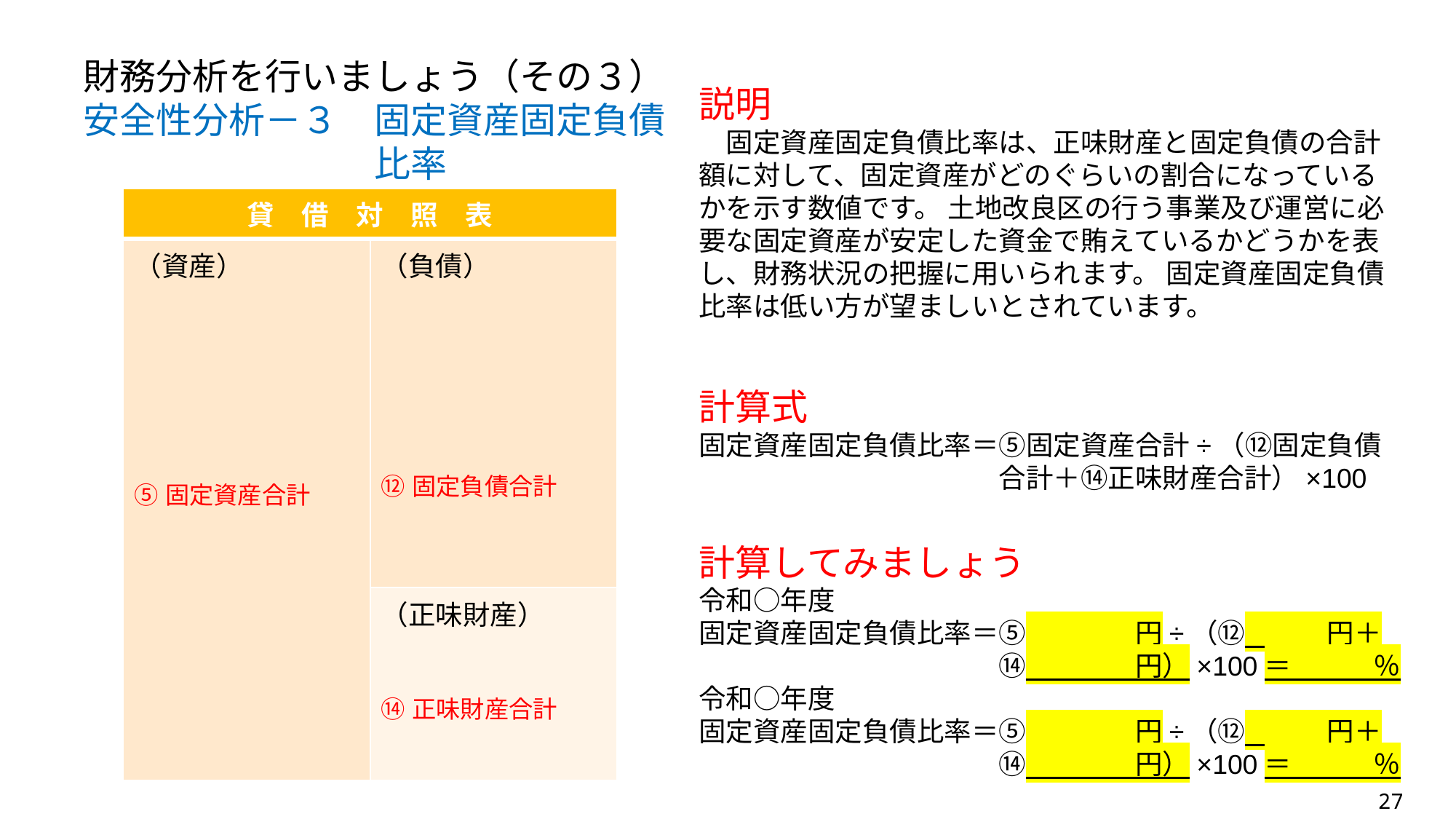

財務分析を行いましょう（その３）
安全性分析－３　固定資産固定負債
　　　　　　　　比率
説明
　固定資産固定負債比率は、正味財産と固定負債の合計額に対して、固定資産がどのぐらいの割合になっているかを示す数値です。 土地改良区の行う事業及び運営に必要な固定資産が安定した資金で賄えているかどうかを表し、財務状況の把握に用いられます。 固定資産固定負債比率は低い方が望ましいとされています。
| 貸　借　対　照　表 |  |
| --- | --- |
| （資産） ⑤固定資産合計 | （負債） ⑫固定負債合計 |
|  | （正味財産） ⑭正味財産合計 |
計算式
固定資産固定負債比率＝⑤固定資産合計÷（⑫固定負債
　　　　　　　　　　　合計＋⑭正味財産合計）×100
計算してみましょう
令和○年度
固定資産固定負債比率＝⑤　　　　円÷（⑫　　　円＋
　　　　　　　　　　　⑭　　　　円）×100＝　　　％
令和○年度
固定資産固定負債比率＝⑤　　　　円÷（⑫　　　円＋
　　　　　　　　　　　⑭　　　　円）×100＝　　　％
27